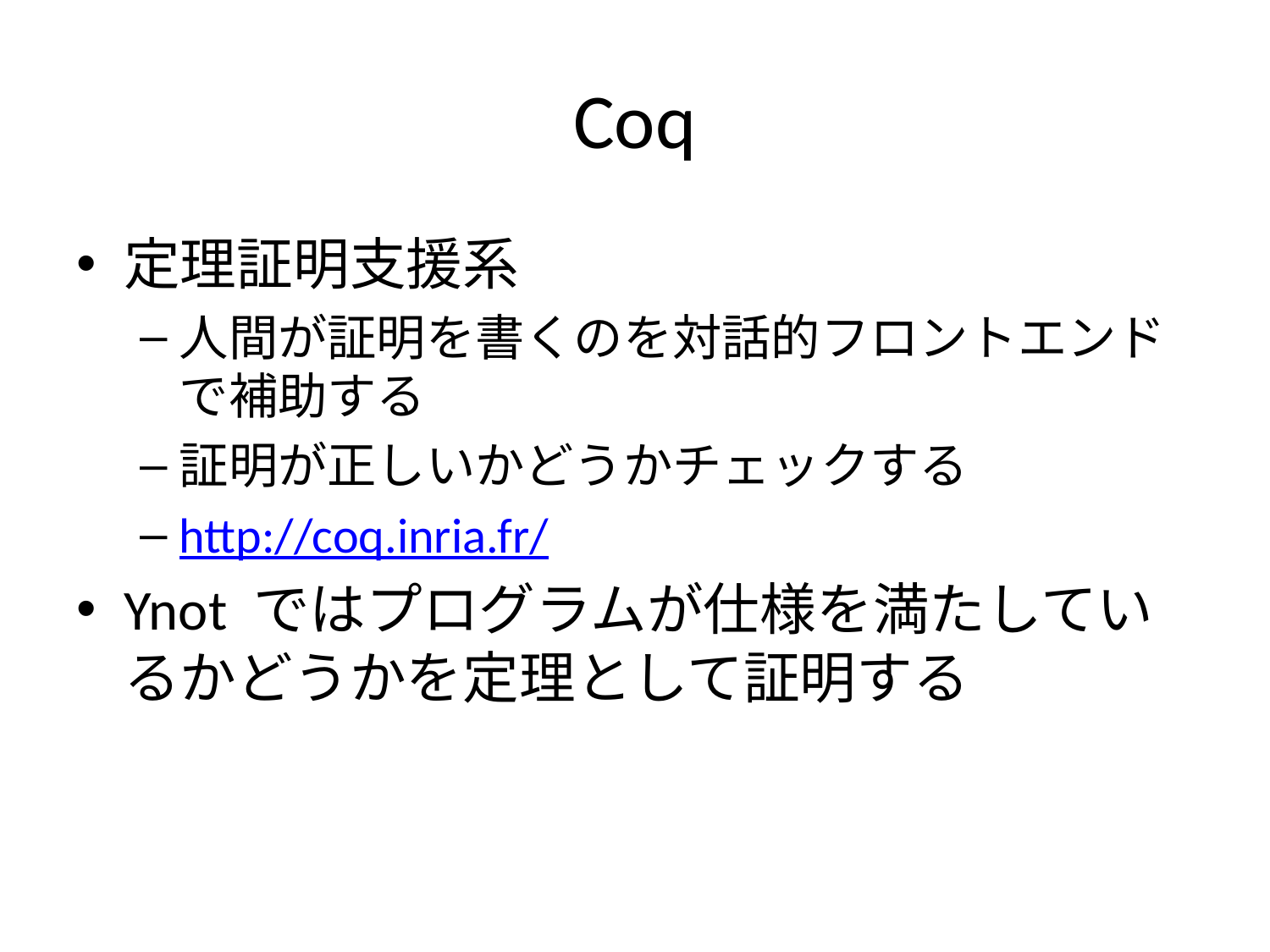

# Coq
定理証明支援系
人間が証明を書くのを対話的フロントエンドで補助する
証明が正しいかどうかチェックする
http://coq.inria.fr/
Ynot ではプログラムが仕様を満たしているかどうかを定理として証明する